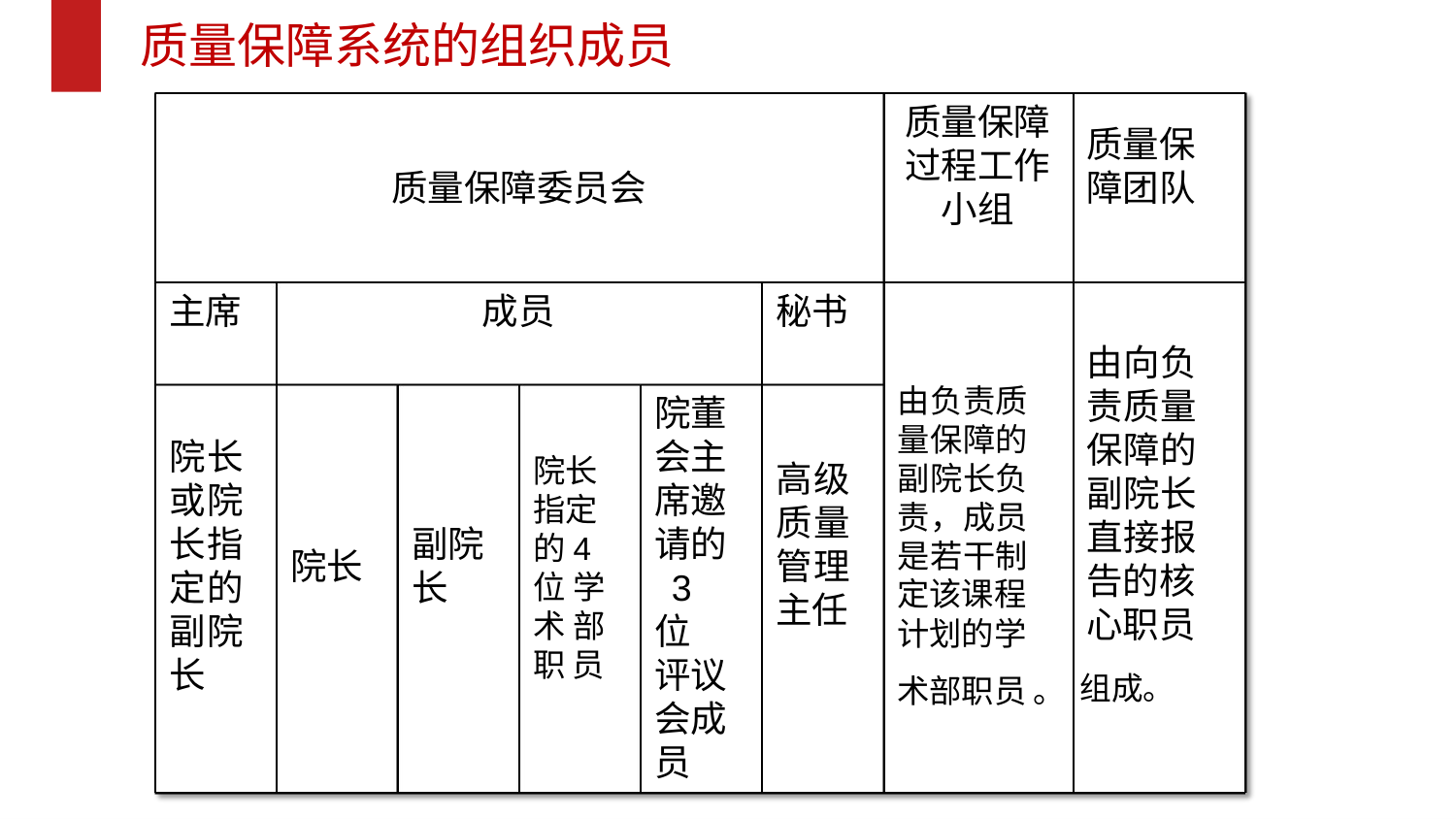

# 质量保障系统的组织成员

质量保障 过程工作 小组
质量保 障团队
质量保障委员会
主席
成员
秘书
由向负 责质量 保障的 副院长 直接报 告的核
由负责质 量保障的 副院长负 责，成员 是若干制 定该课程
院董 会主 席邀 请的  3位 评议 会成 员
院长 或院 长指 定的 副院 长
院长 指定 的4位 学术 部职 员
高级 质量 管理 主任
副院 长
院长
心职员
计划的学
术部职员 。 组成。